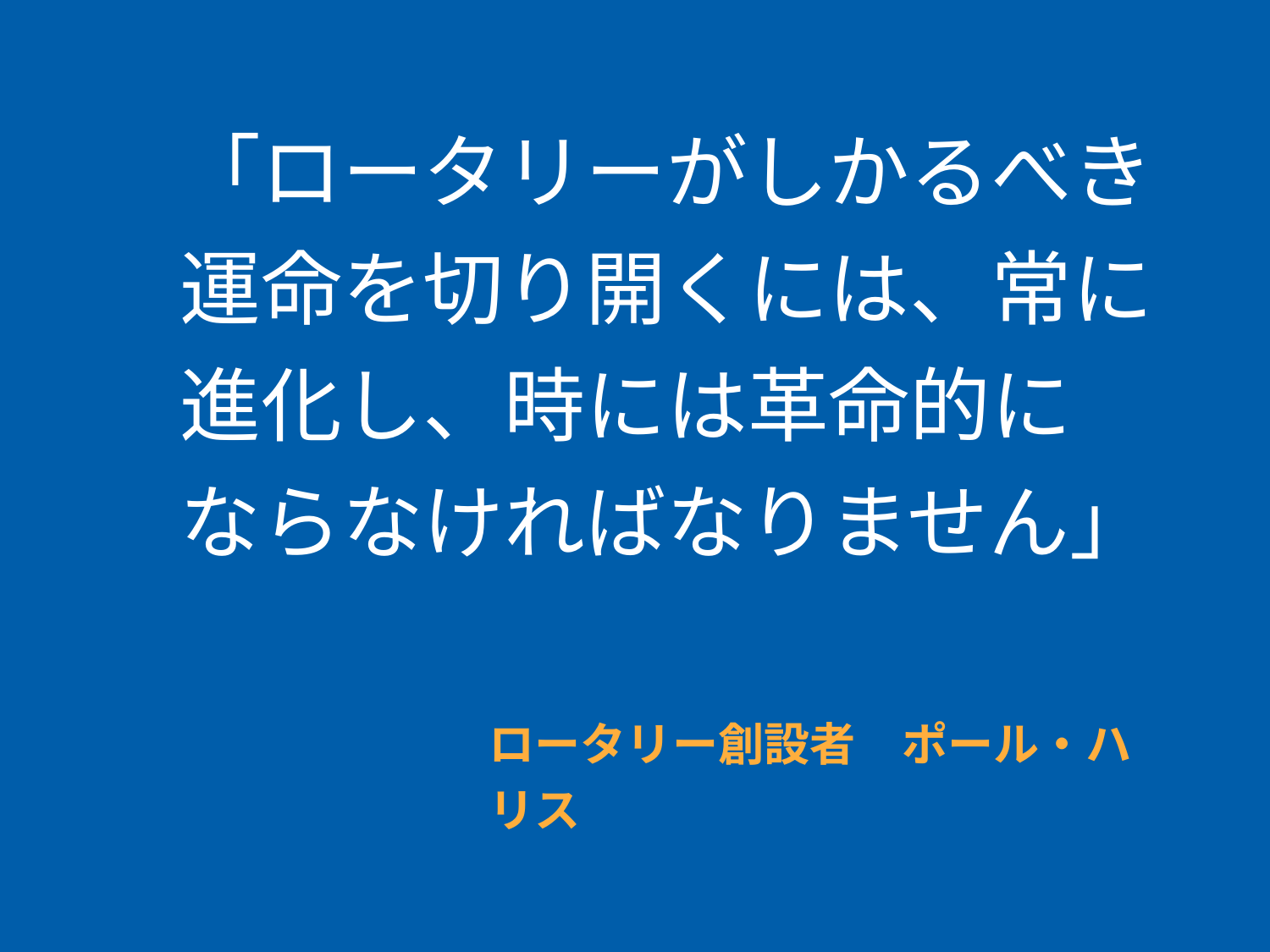

「ロータリーがしかるべき
運命を切り開くには、常に
進化し、時には革命的に
ならなければなりません」
ロータリー創設者　ポール・ハリス